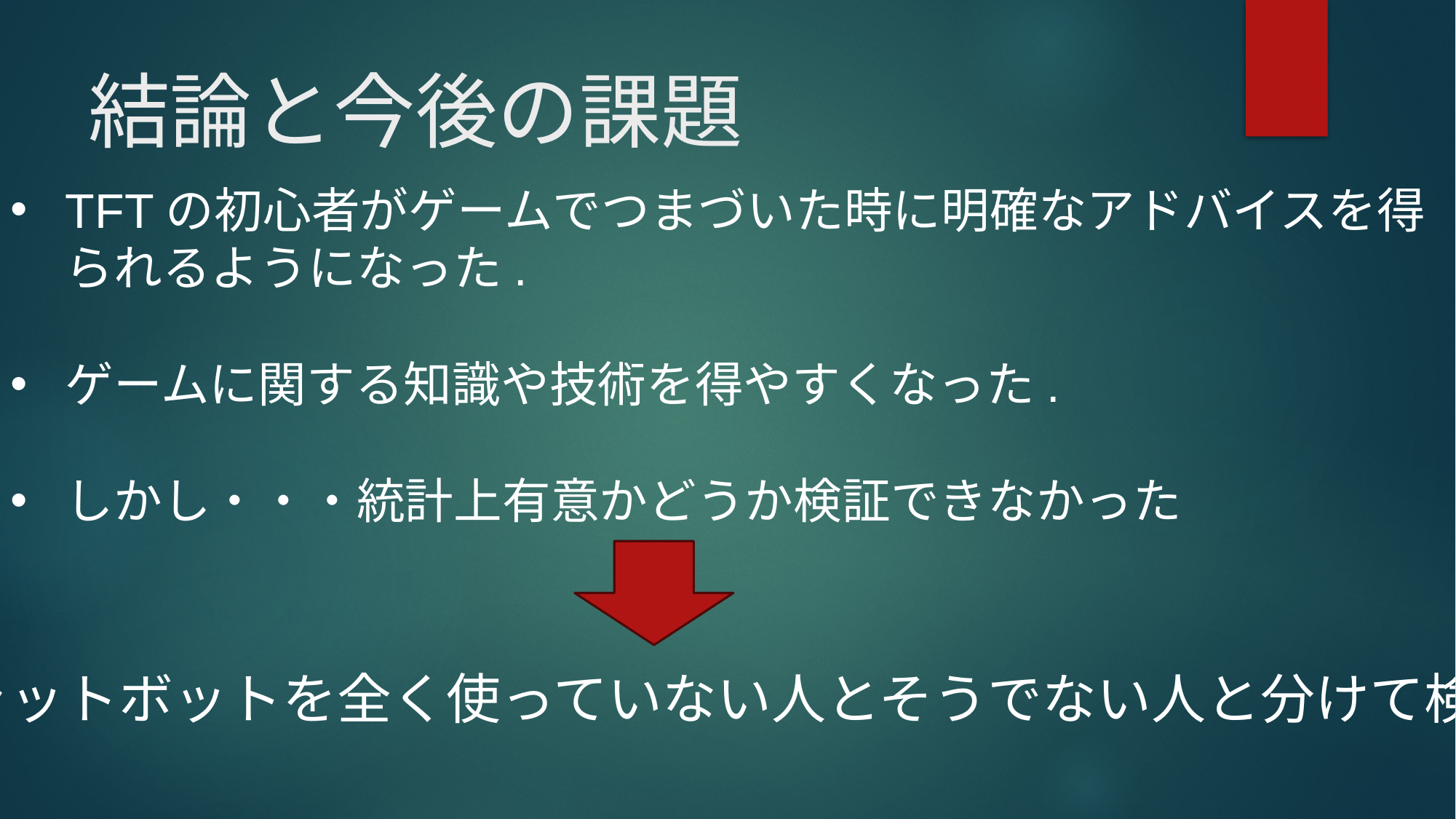

# 結論と今後の課題
TFTの初心者がゲームでつまづいた時に明確なアドバイスを得られるようになった.

ゲームに関する知識や技術を得やすくなった.

しかし・・・統計上有意かどうか検証できなかった

チャットボットを全く使っていない人とそうでない人と分けて検証